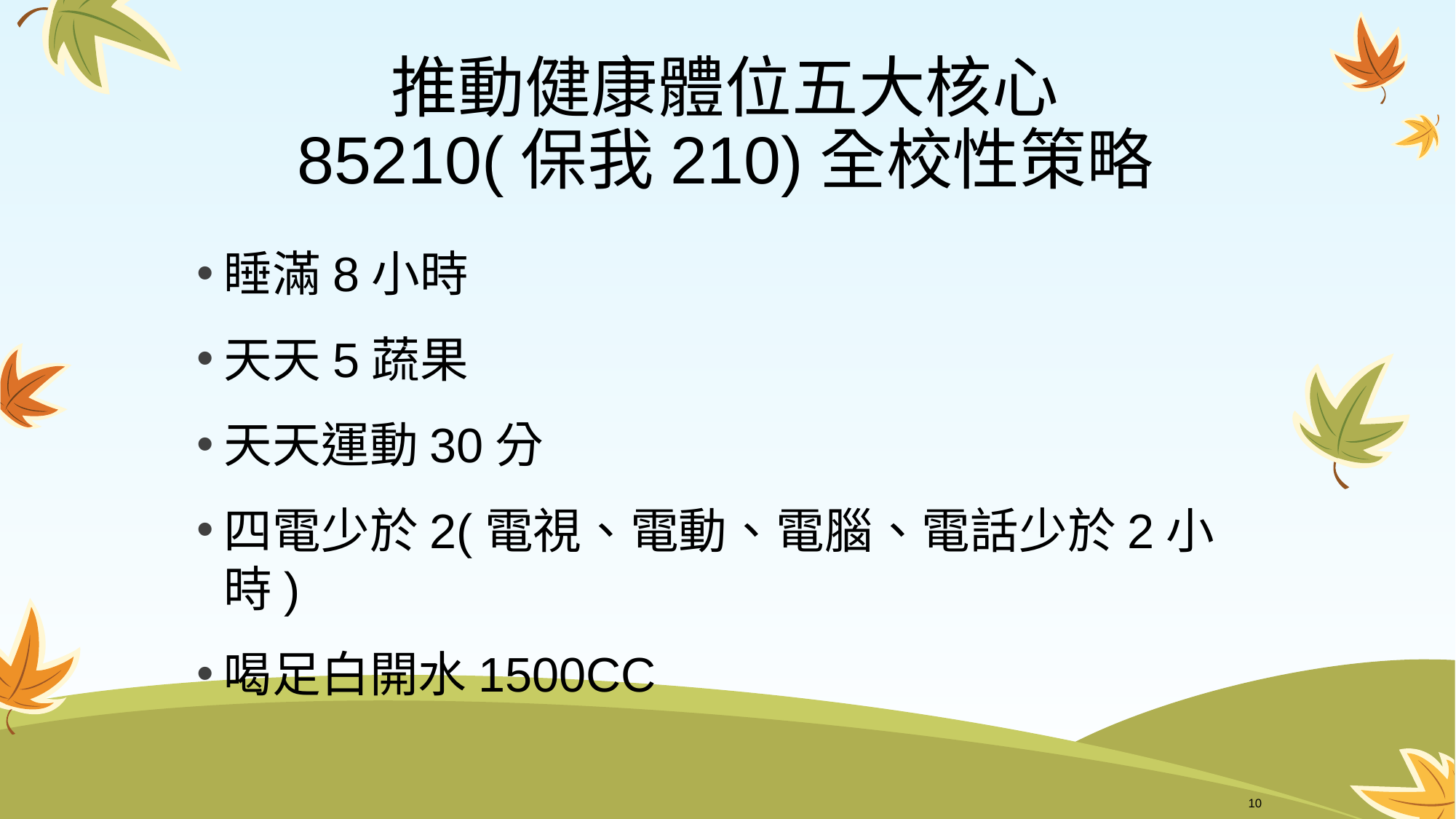

# 推動健康體位五大核心 85210(保我210)全校性策略
睡滿8小時
天天5蔬果
天天運動30分
四電少於2(電視、電動、電腦、電話少於2小時)
喝足白開水1500CC

10